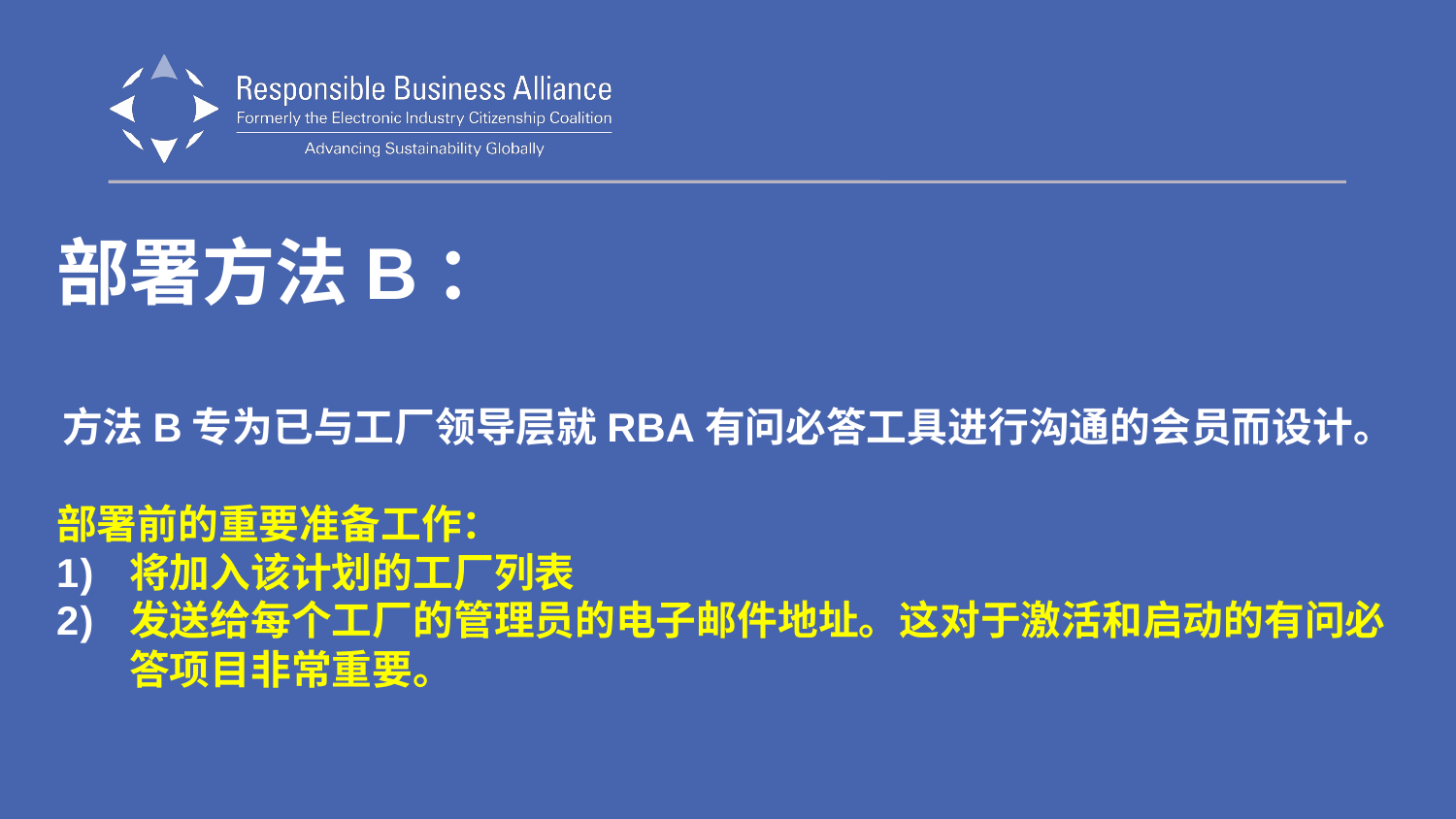

部署方法B：

方法B专为已与工厂领导层就RBA有问必答工具进行沟通的会员而设计。

部署前的重要准备工作：
将加入该计划的工厂列表
发送给每个工厂的管理员的电子邮件地址。这对于激活和启动的有问必答项目非常重要。